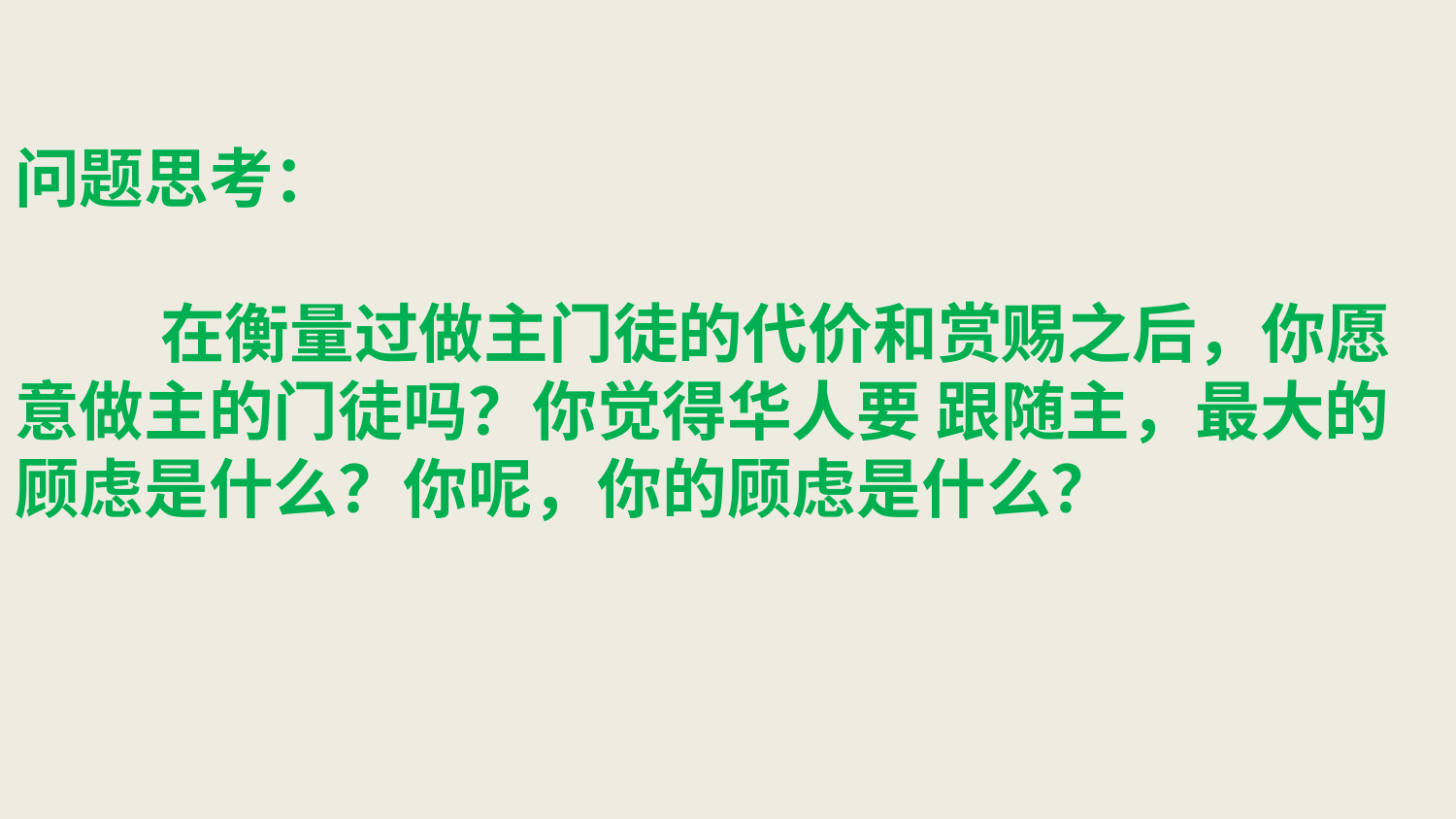

# 问题思考： 在衡量过做主门徒的代价和赏赐之后，你愿意做主的门徒吗？你觉得华人要 跟随主，最大的顾虑是什么？你呢，你的顾虑是什么？